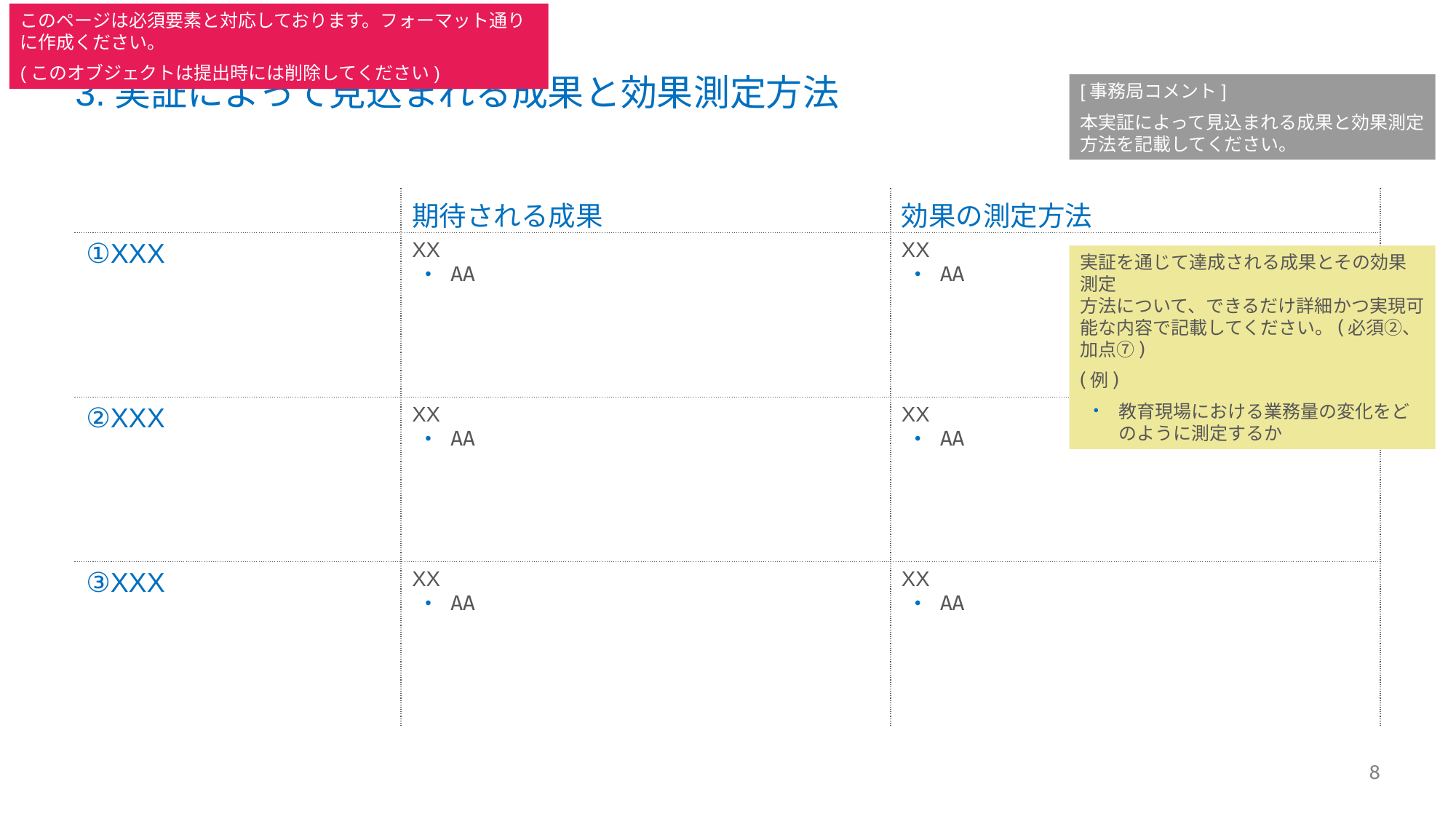

このページは必須要素と対応しております。フォーマット通りに作成ください。
(このオブジェクトは提出時には削除してください)
# 3.実証によって見込まれる成果と効果測定方法
[事務局コメント]
本実証によって見込まれる成果と効果測定方法を記載してください。
|  | 期待される成果 | 効果の測定方法 |
| --- | --- | --- |
| ①XXX | XX AA | XX AA |
| ②XXX | XX AA | XX AA |
| ③XXX | XX AA | XX AA |
実証を通じて達成される成果とその効果測定
方法について、できるだけ詳細かつ実現可能な内容で記載してください。(必須②、加点⑦)
(例)
教育現場における業務量の変化をどのように測定するか